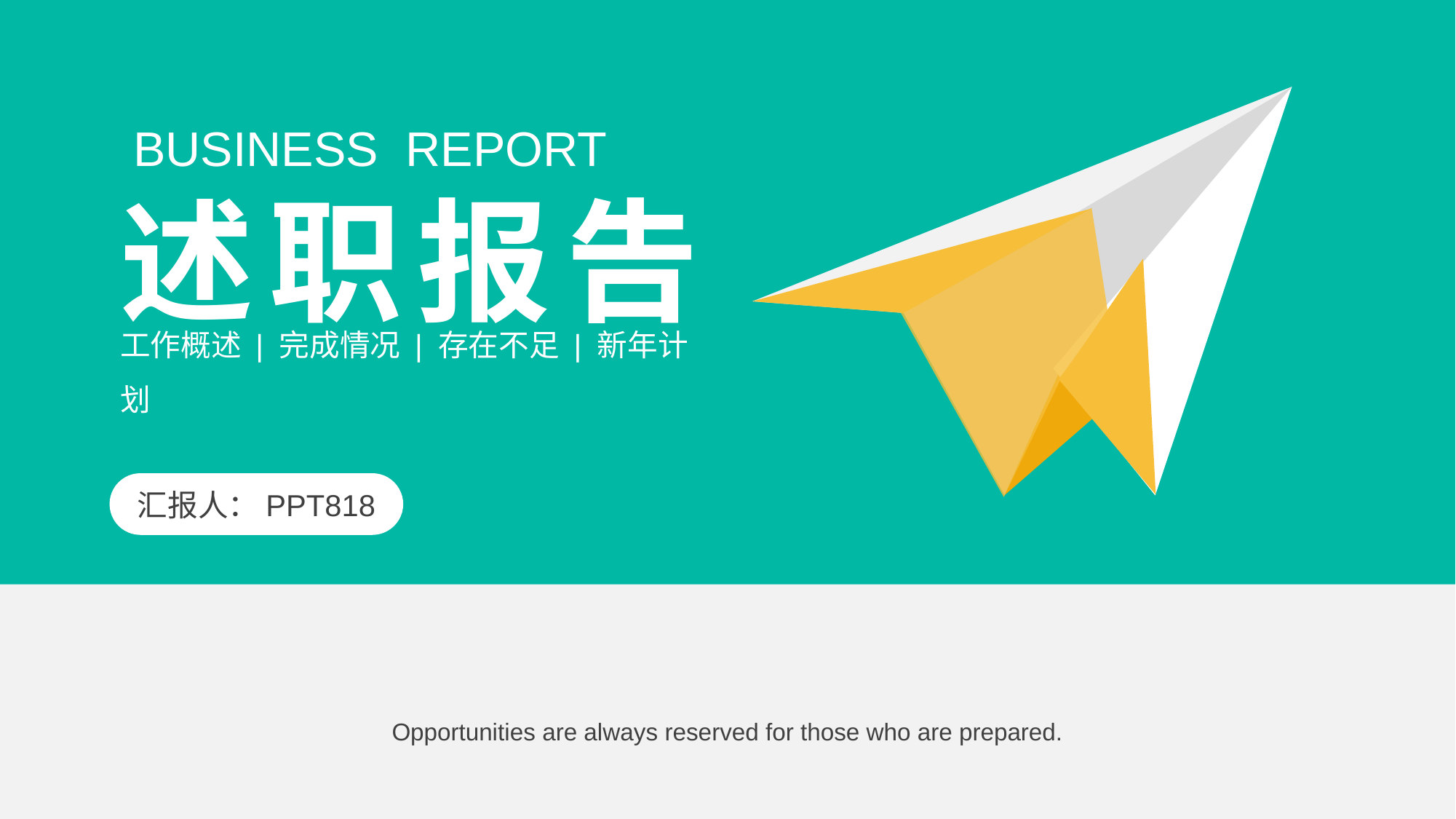

BUSINESS  REPORT
述职报告
工作概述 | 完成情况 | 存在不足 | 新年计划
汇报人：PPT818

Opportunities are always reserved for those who are prepared.